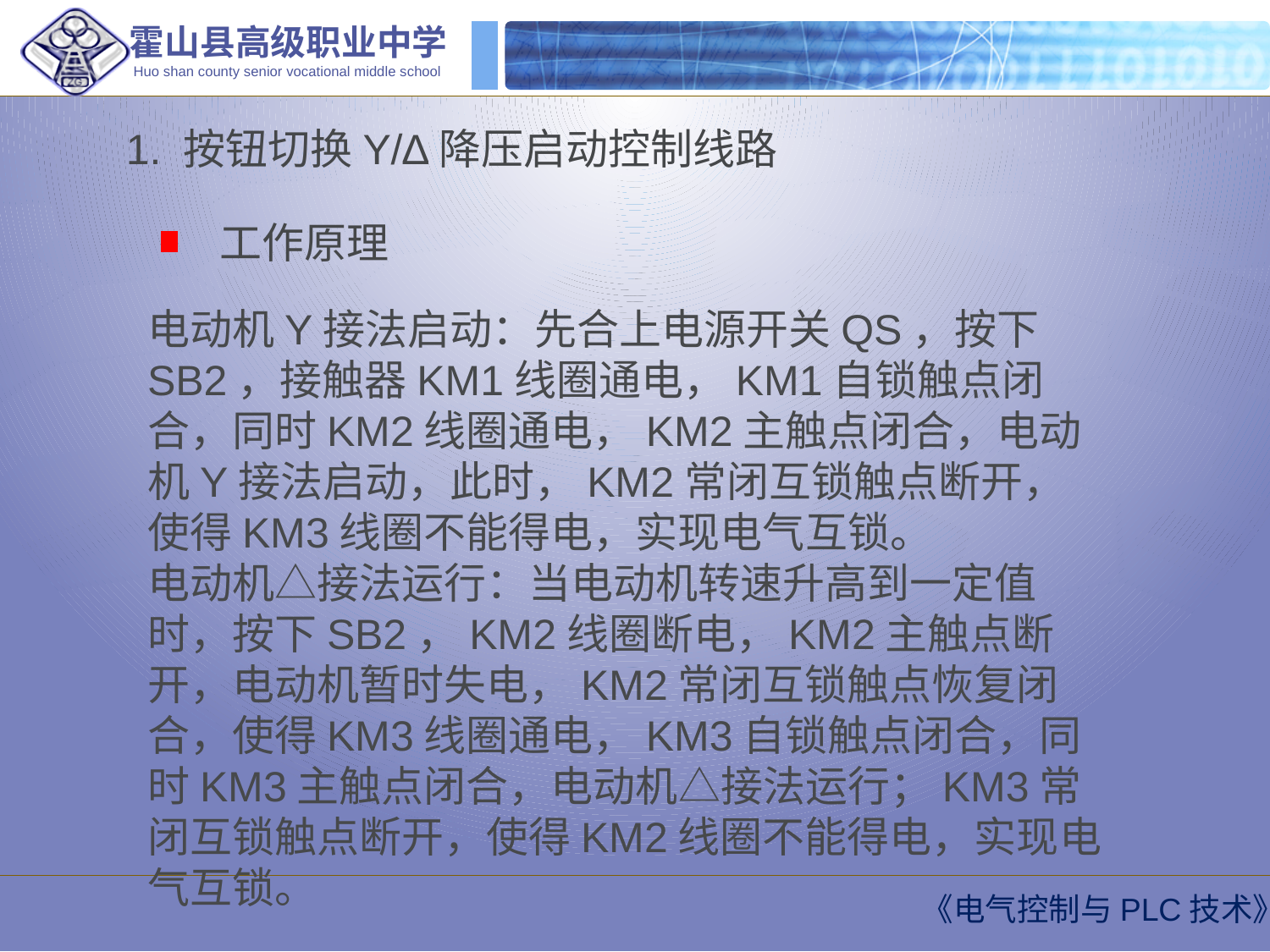

1. 按钮切换Y/∆降压启动控制线路
工作原理

电动机Y接法启动：先合上电源开关QS，按下SB2，接触器KM1线圈通电，KM1自锁触点闭合，同时KM2线圈通电，KM2主触点闭合，电动机Y接法启动，此时，KM2常闭互锁触点断开，使得KM3线圈不能得电，实现电气互锁。
电动机△接法运行：当电动机转速升高到一定值时，按下SB2，KM2线圈断电，KM2主触点断开，电动机暂时失电，KM2常闭互锁触点恢复闭合，使得KM3线圈通电，KM3自锁触点闭合，同时KM3主触点闭合，电动机△接法运行；KM3常闭互锁触点断开，使得KM2线圈不能得电，实现电气互锁。